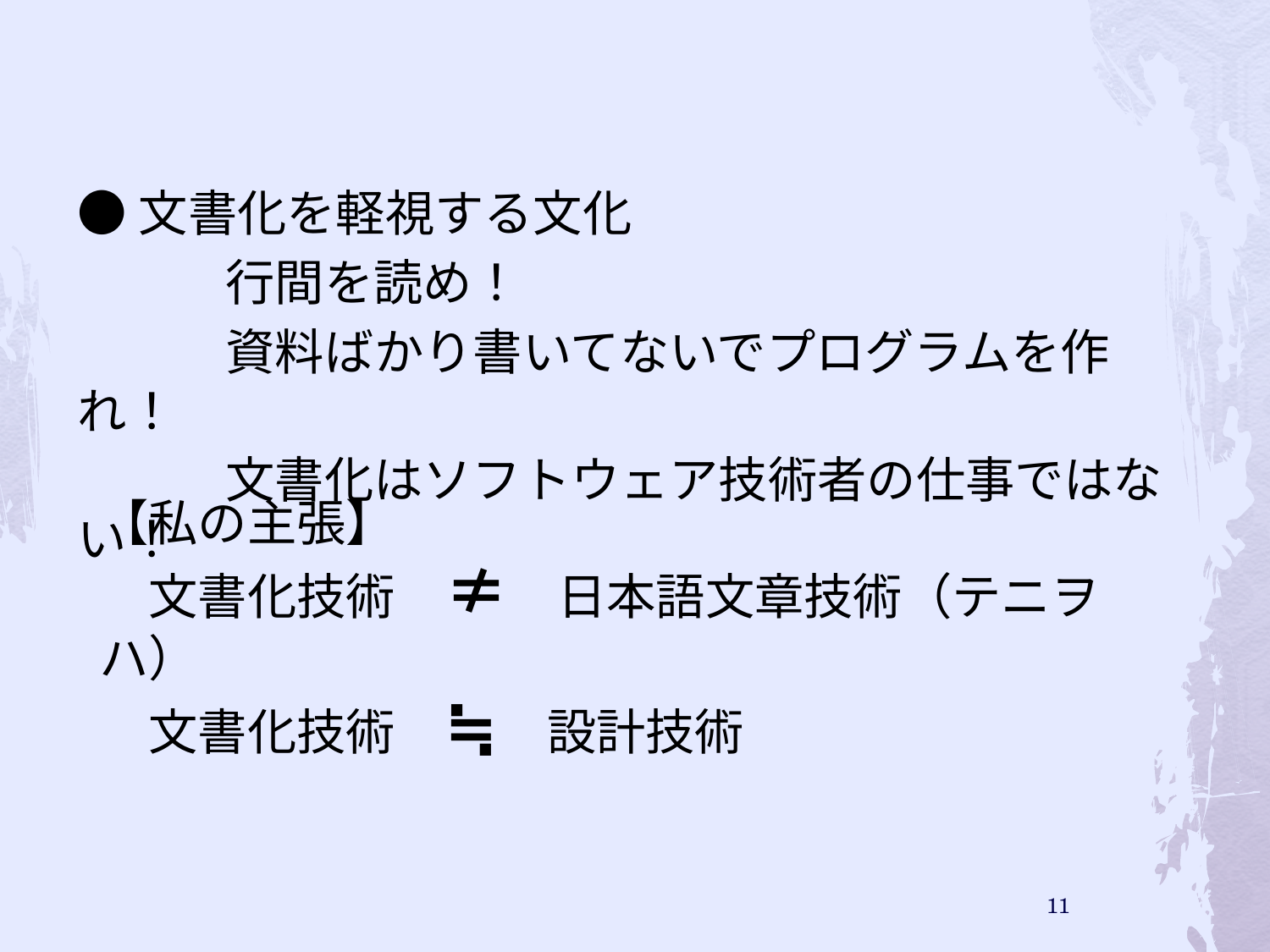

●文書化を軽視する文化
　　　行間を読め！
　　　資料ばかり書いてないでプログラムを作れ！
　　　文書化はソフトウェア技術者の仕事ではない！
【私の主張】
　文書化技術　≠　日本語文章技術（テニヲハ）
　文書化技術　≒　設計技術
11